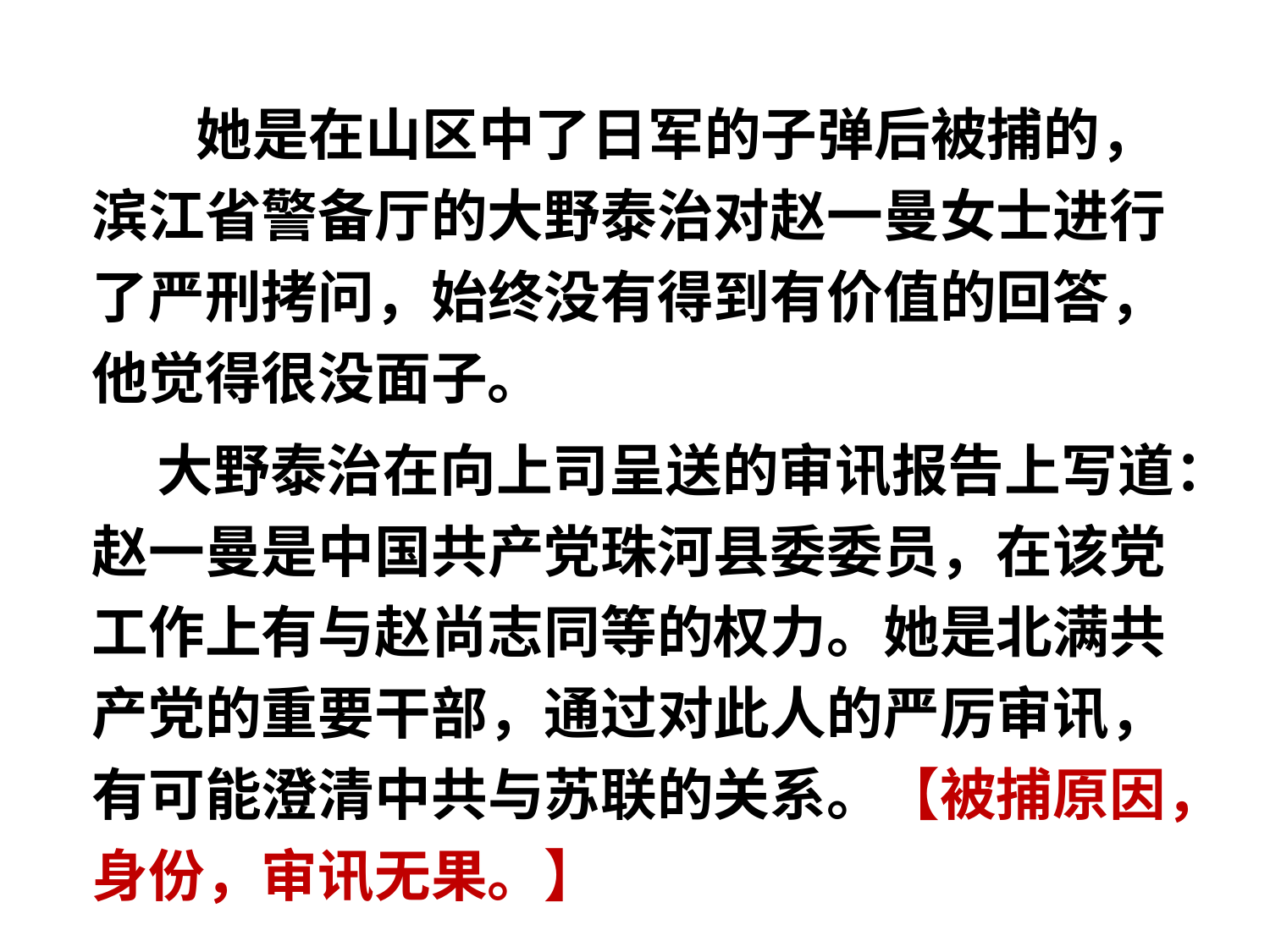

她是在山区中了日军的子弹后被捕的，滨江省警备厅的大野泰治对赵一曼女士进行了严刑拷问，始终没有得到有价值的回答，他觉得很没面子。
    大野泰治在向上司呈送的审讯报告上写道：赵一曼是中国共产党珠河县委委员，在该党工作上有与赵尚志同等的权力。她是北满共产党的重要干部，通过对此人的严厉审讯，有可能澄清中共与苏联的关系。【被捕原因，身份，审讯无果。】